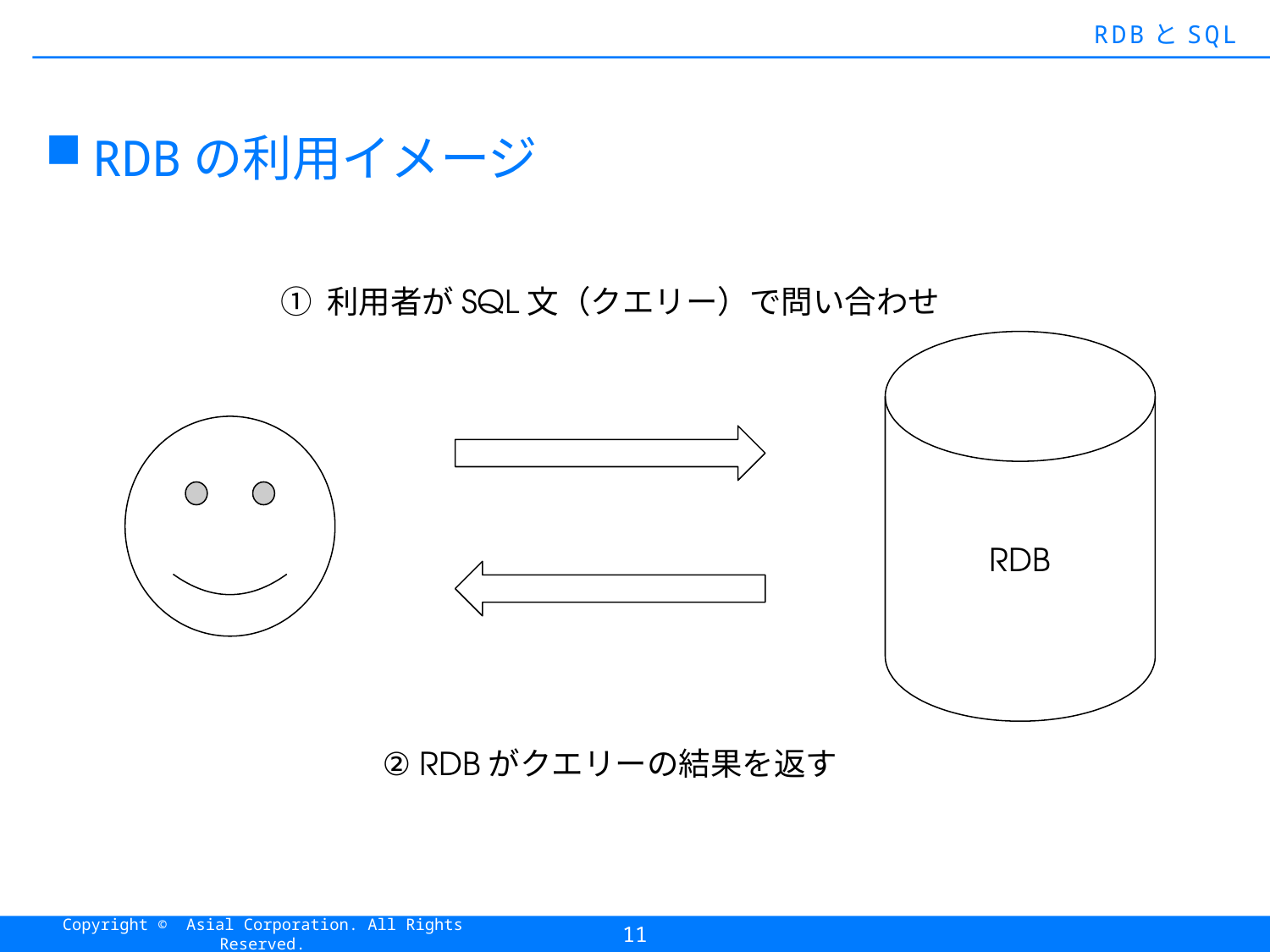

#
RDBとSQL
RDBの利用イメージ
① 利用者がSQL文（クエリー）で問い合わせ
RDB

② RDBがクエリーの結果を返す
11